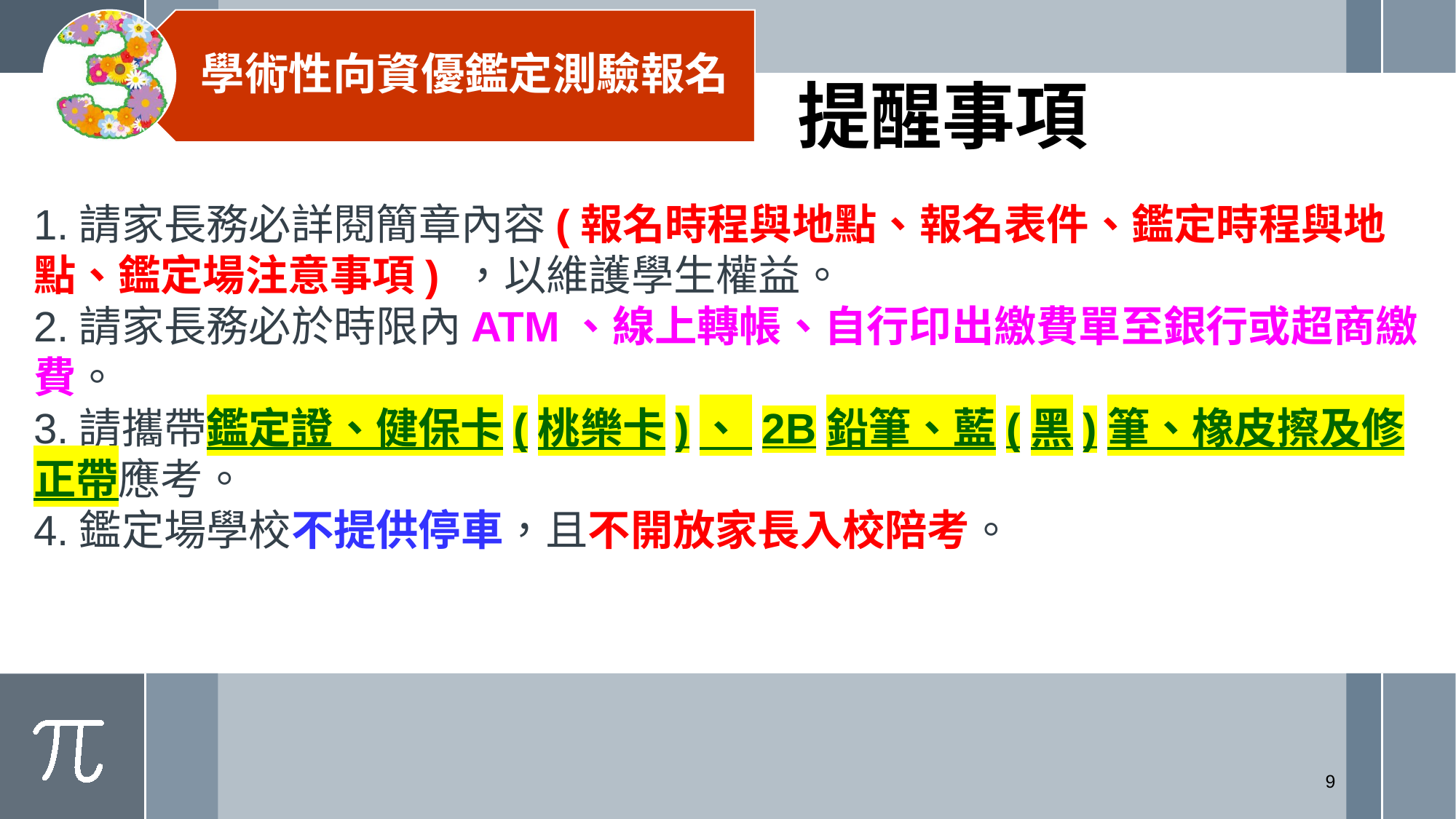

學術性向資優鑑定測驗報名
提醒事項
# 1.請家長務必詳閱簡章內容(報名時程與地點、報名表件、鑑定時程與地點、鑑定場注意事項) ，以維護學生權益。 2.請家長務必於時限內ATM、線上轉帳、自行印出繳費單至銀行或超商繳費。 3.請攜帶鑑定證、健保卡(桃樂卡)、 2B鉛筆、藍(黑)筆、橡皮擦及修正帶應考。 4.鑑定場學校不提供停車，且不開放家長入校陪考。
9